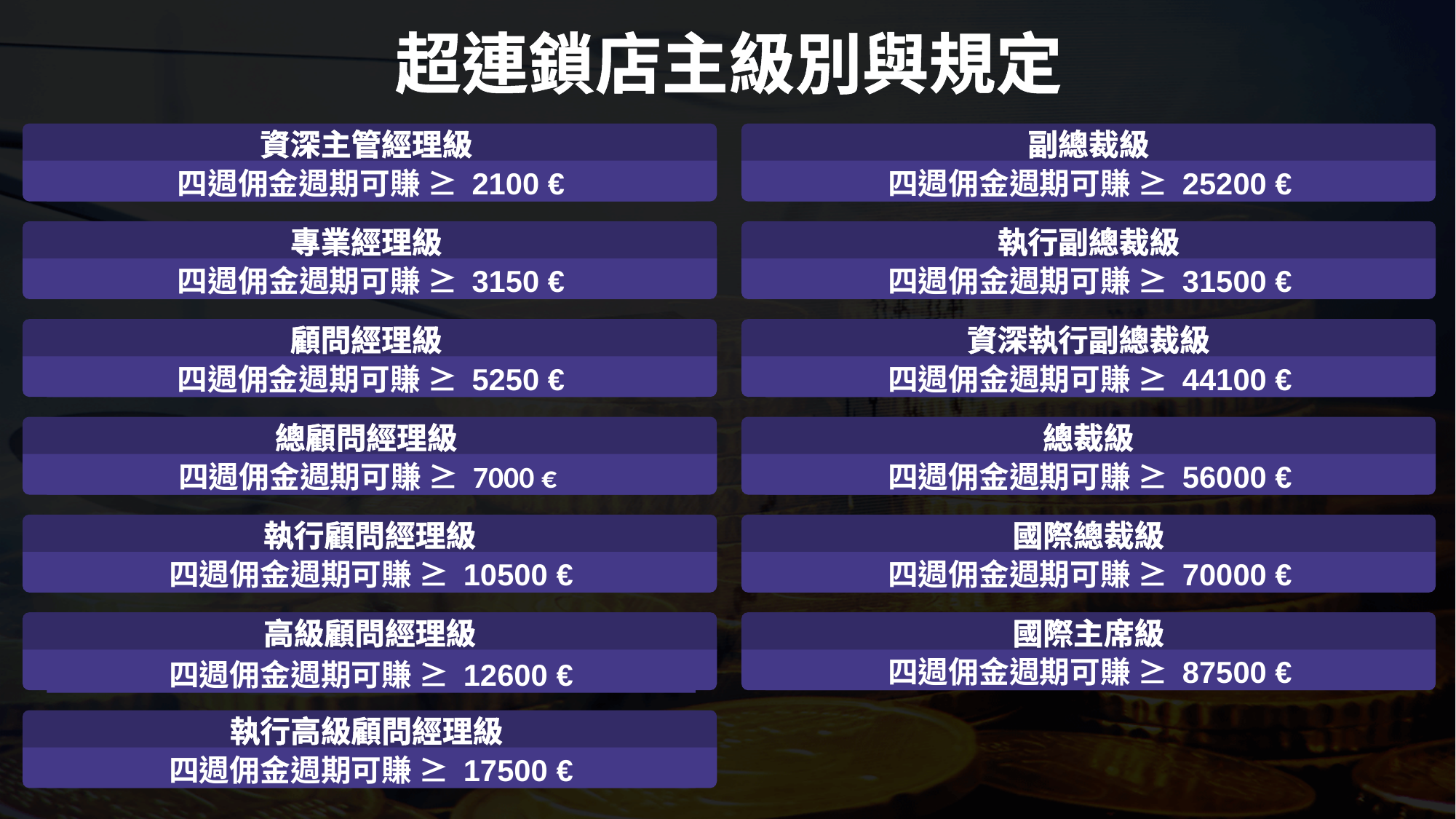

超連鎖店主級別與規定

資深主管經理級

四週佣金週期可賺 ≥ 2100 €
副總裁級

四週佣金週期可賺 ≥ 25200 €
專業經理級

四週佣金週期可賺 ≥ 3150 €
執行副總裁級

四週佣金週期可賺 ≥ 31500 €
顧問經理級

四週佣金週期可賺 ≥ 5250 €
資深執行副總裁級

四週佣金週期可賺 ≥ 44100 €
總顧問經理級

四週佣金週期可賺 ≥ 7000 €
總裁級

四週佣金週期可賺 ≥ 56000 €
執行顧問經理級

四週佣金週期可賺 ≥ 10500 €
國際總裁級

四週佣金週期可賺 ≥ 70000 €
高級顧問經理級

四週佣金週期可賺 ≥ 12600 €
國際主席級

四週佣金週期可賺 ≥ 87500 €
執行高級顧問經理級

四週佣金週期可賺 ≥ 17500 €